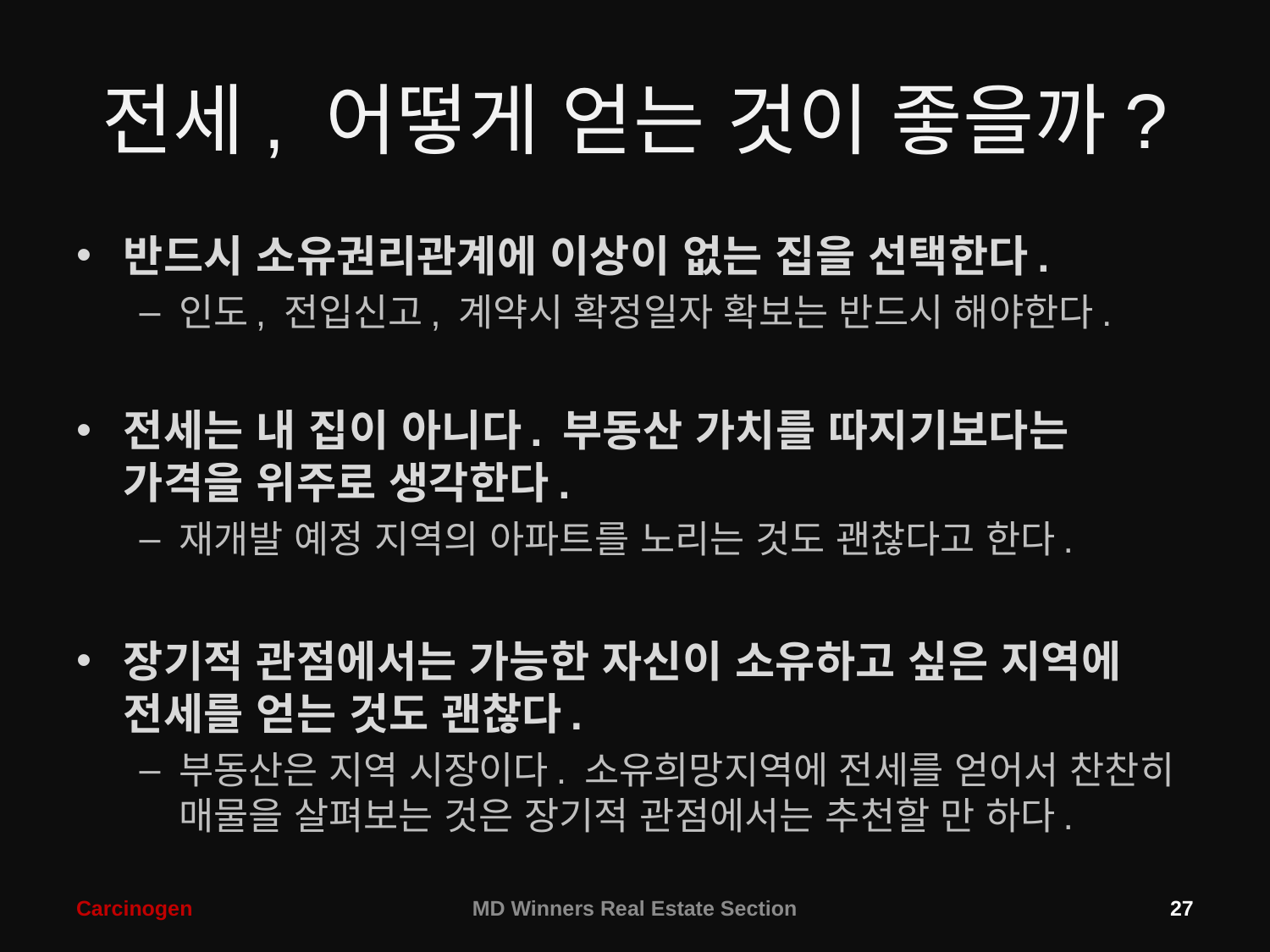

# 전세, 어떻게 얻는 것이 좋을까?
반드시 소유권리관계에 이상이 없는 집을 선택한다.
인도, 전입신고, 계약시 확정일자 확보는 반드시 해야한다.

전세는 내 집이 아니다. 부동산 가치를 따지기보다는 가격을 위주로 생각한다.
재개발 예정 지역의 아파트를 노리는 것도 괜찮다고 한다.

장기적 관점에서는 가능한 자신이 소유하고 싶은 지역에 전세를 얻는 것도 괜찮다.
부동산은 지역 시장이다. 소유희망지역에 전세를 얻어서 찬찬히 매물을 살펴보는 것은 장기적 관점에서는 추천할 만 하다.
Carcinogen
MD Winners Real Estate Section
27